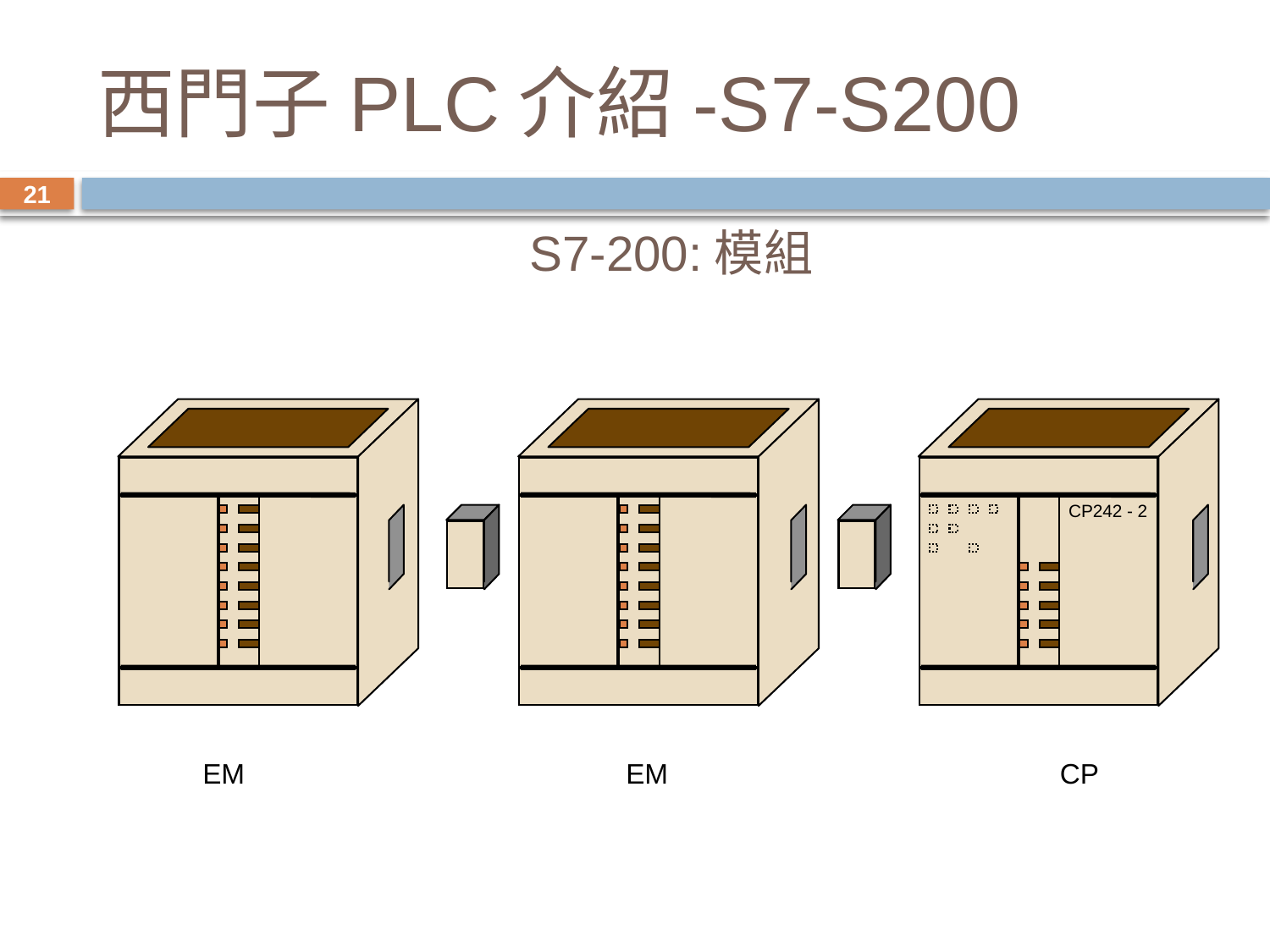

# 西門子PLC介紹-S7-S200
21
S7-200:模組

EM

CP242 - 2

CP

EM